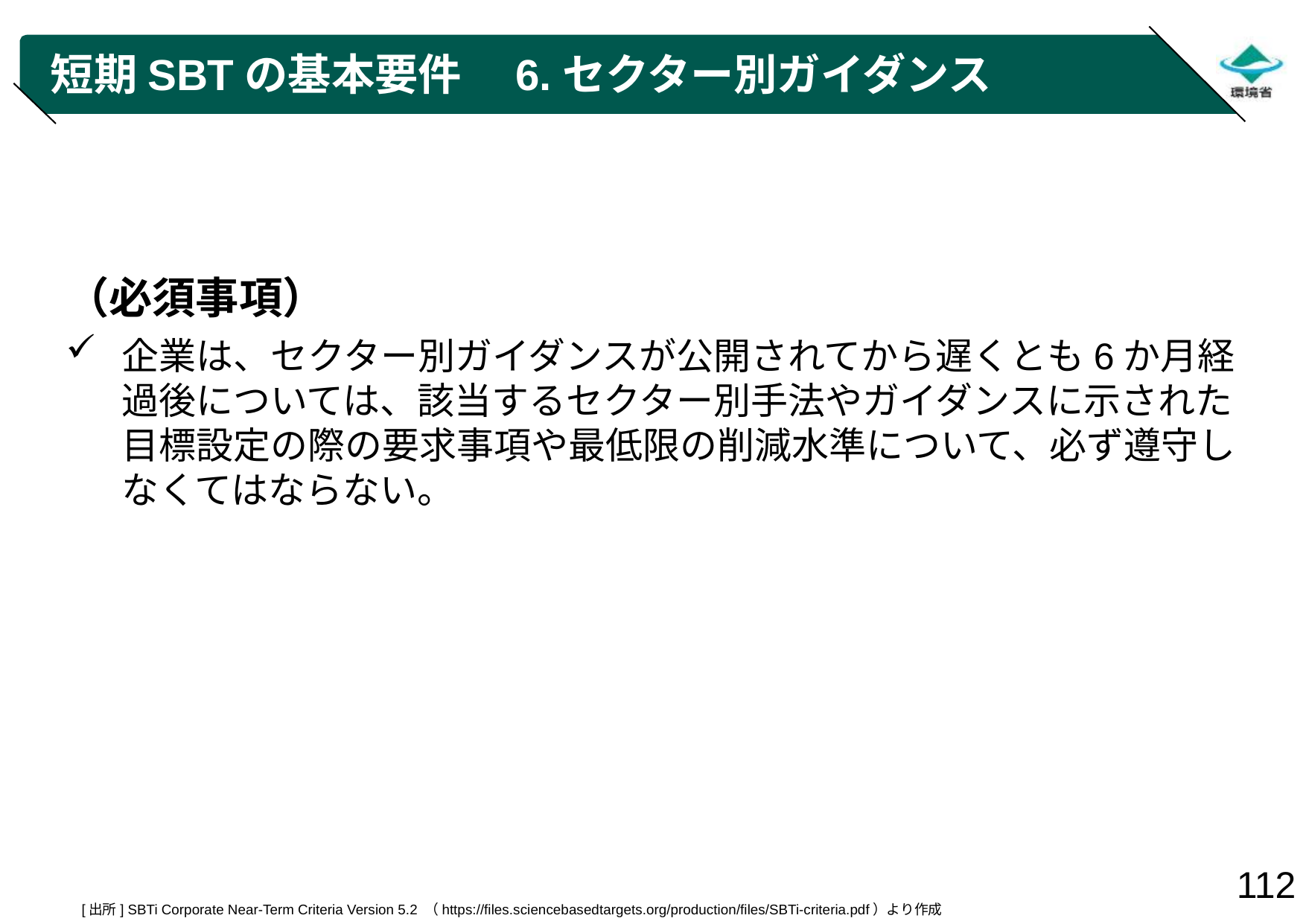

# 短期SBTの基本要件　6.セクター別ガイダンス
（必須事項）
企業は、セクター別ガイダンスが公開されてから遅くとも6か月経過後については、該当するセクター別手法やガイダンスに示された目標設定の際の要求事項や最低限の削減水準について、必ず遵守しなくてはならない。
[出所] SBTi Corporate Near-Term Criteria Version 5.2 （https://files.sciencebasedtargets.org/production/files/SBTi-criteria.pdf）より作成